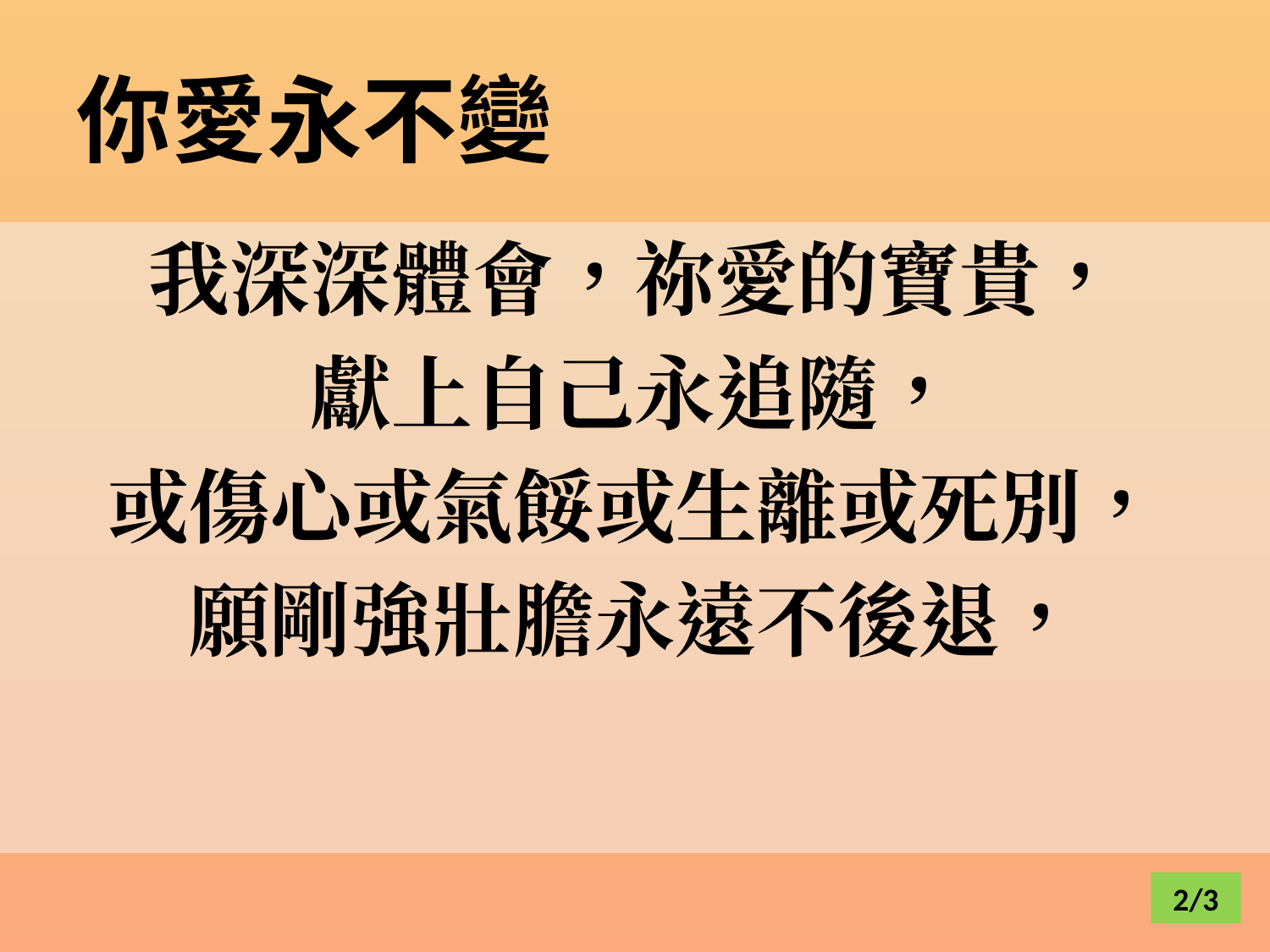

# 你愛永不變
我深深體會，祢愛的寶貴，
獻上自己永追隨，
或傷心或氣餒或生離或死別，
願剛強壯膽永遠不後退，
2/3